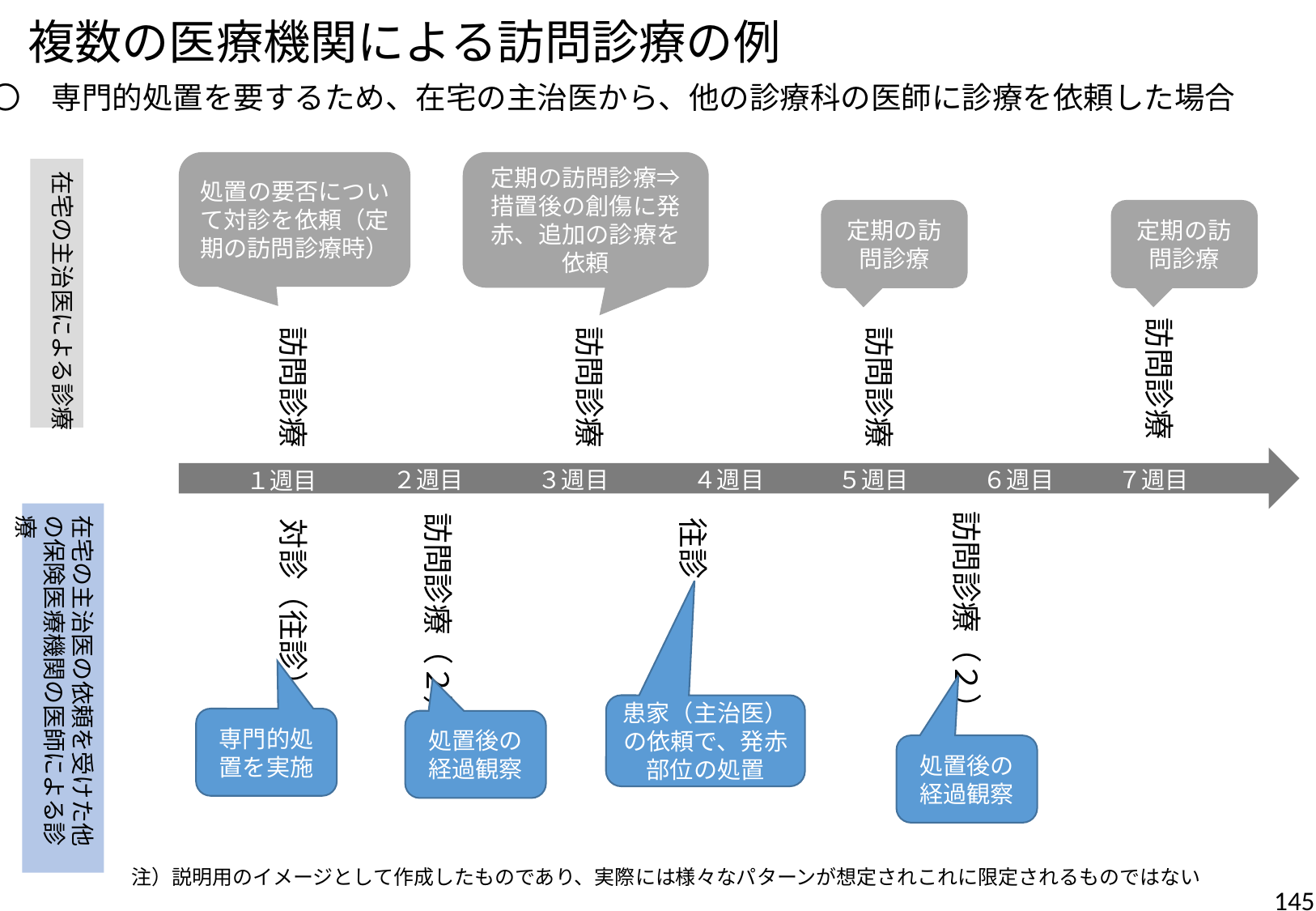

# 複数の医療機関による訪問診療の例
〇　専門的処置を要するため、在宅の主治医から、他の診療科の医師に診療を依頼した場合
定期の訪問診療⇒措置後の創傷に発赤、追加の診療を依頼
処置の要否について対診を依頼（定期の訪問診療時）
在宅の主治医による診療
定期の訪問診療
定期の訪問診療
訪問診療
訪問診療
訪問診療
訪問診療

２週目
３週目
４週目
５週目
６週目
７週目
１週目
訪問診療（２）
訪問診療（２）
在宅の主治医の依頼を受けた他の保険医療機関の医師による診療
往診
対診（往診）
患家（主治医）の依頼で、発赤部位の処置
専門的処置を実施
処置後の経過観察
処置後の経過観察
注）説明用のイメージとして作成したものであり、実際には様々なパターンが想定されこれに限定されるものではない
145